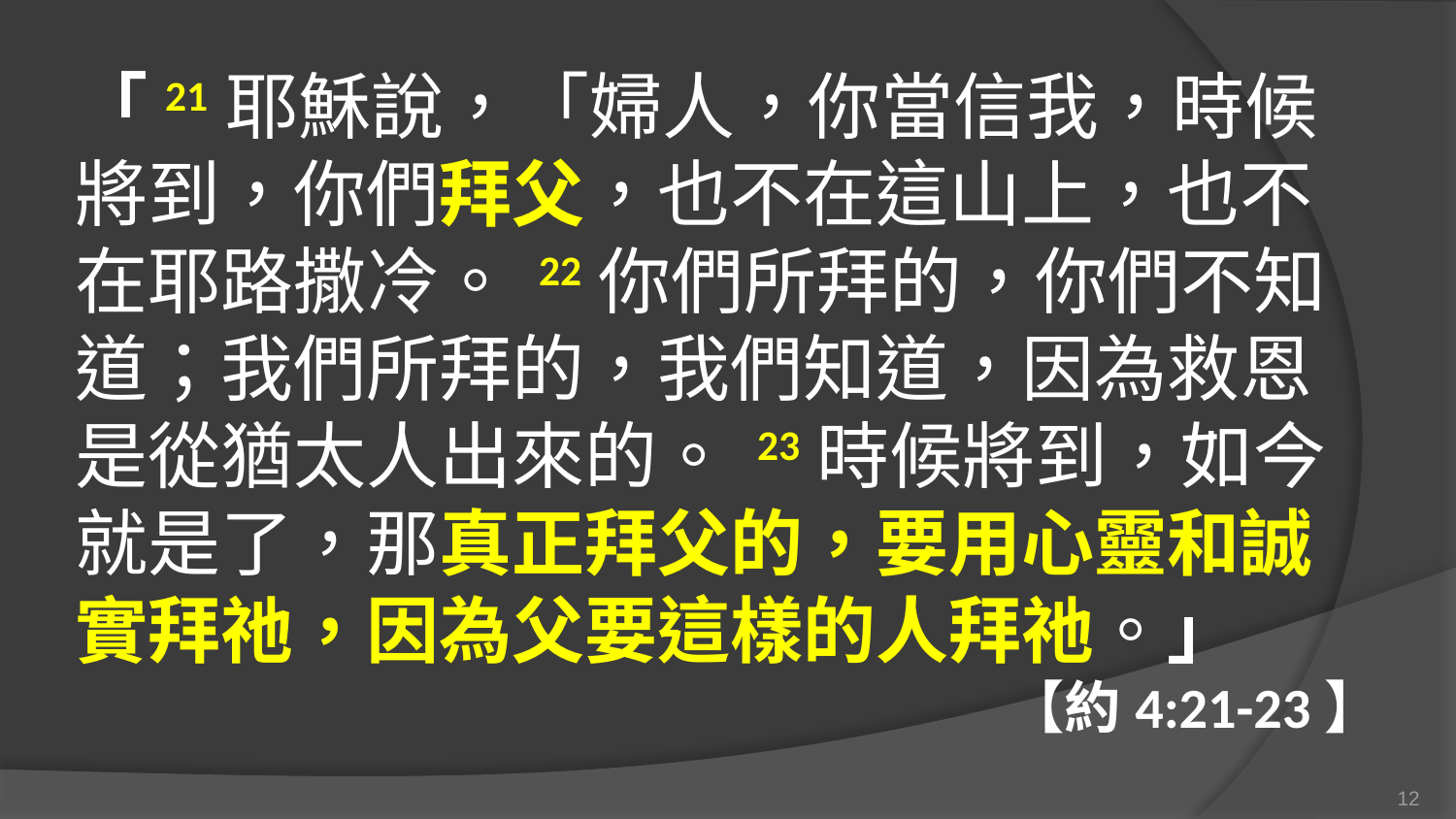

「21耶穌說，「婦人，你當信我，時候將到，你們拜父，也不在這山上，也不在耶路撒冷。 22你們所拜的，你們不知道；我們所拜的，我們知道，因為救恩是從猶太人出來的。 23時候將到，如今就是了，那真正拜父的，要用心靈和誠實拜祂，因為父要這樣的人拜祂。」
【約4:21-23】
12